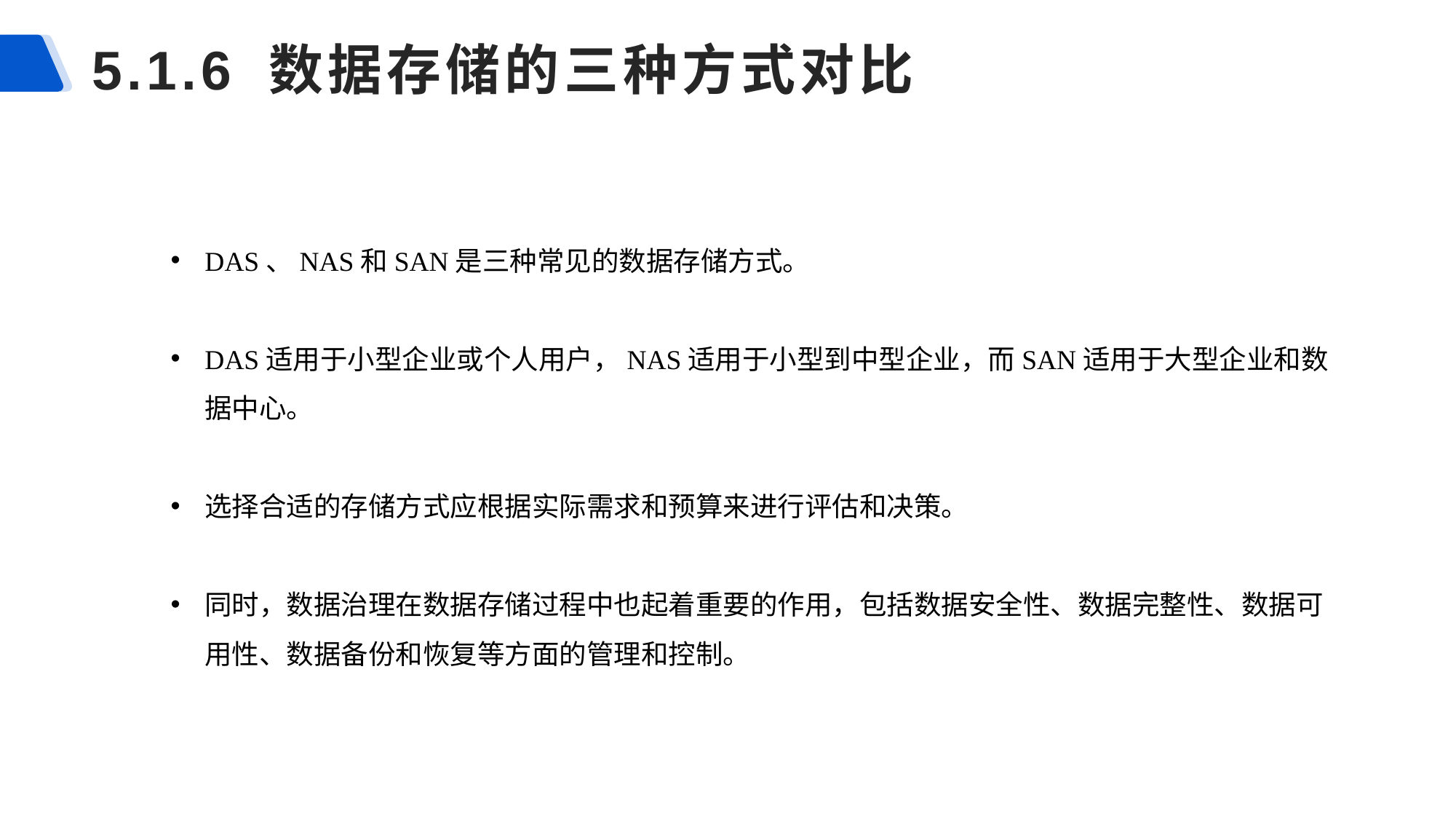

# 5.1.6 数据存储的三种方式对比
DAS、NAS和SAN是三种常见的数据存储方式。

DAS适用于小型企业或个人用户，NAS适用于小型到中型企业，而SAN适用于大型企业和数据中心。

选择合适的存储方式应根据实际需求和预算来进行评估和决策。

同时，数据治理在数据存储过程中也起着重要的作用，包括数据安全性、数据完整性、数据可用性、数据备份和恢复等方面的管理和控制。